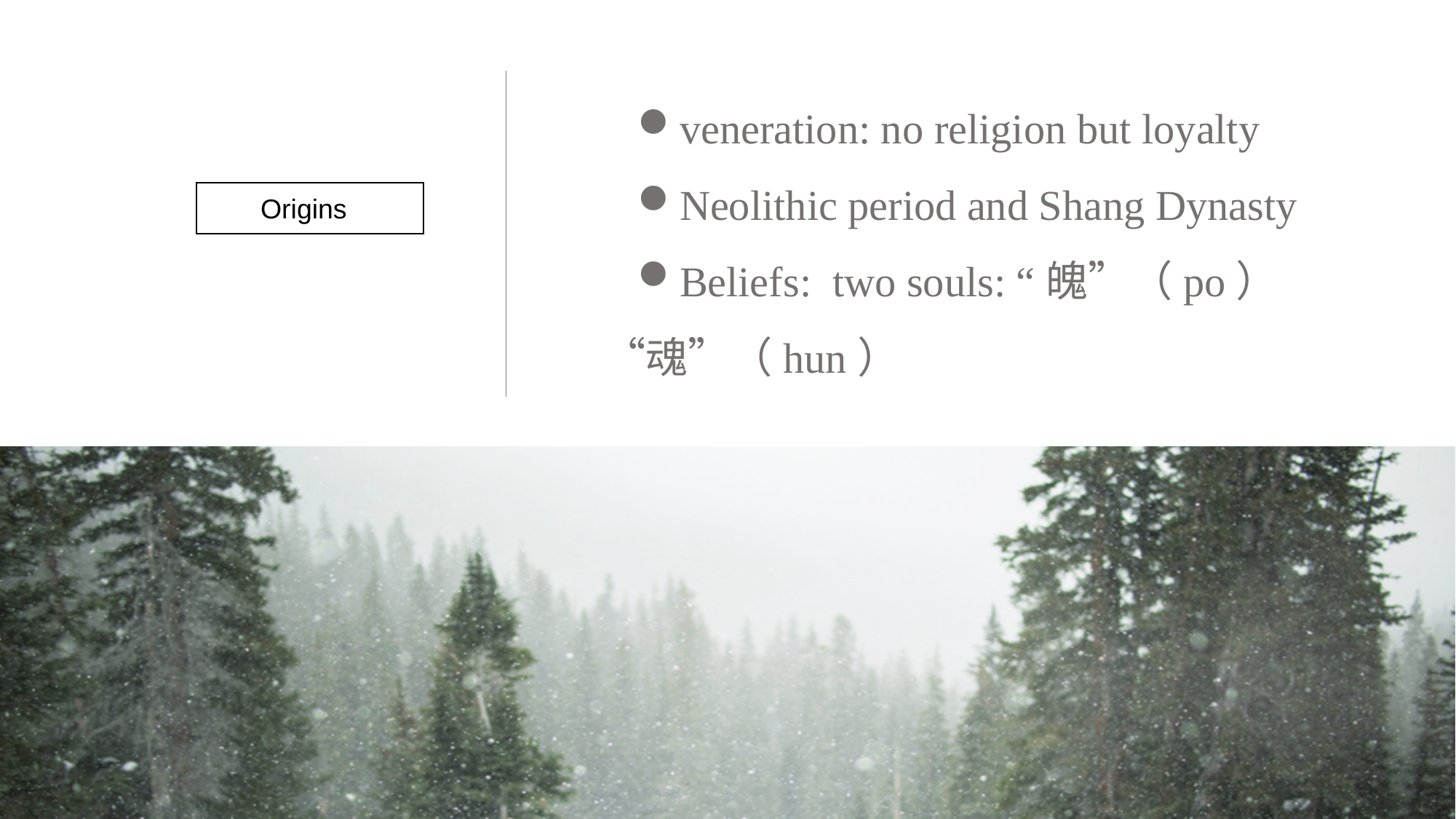

veneration: no religion but loyalty
Neolithic period and Shang Dynasty
Beliefs:  two souls: “魄”（po） “魂”（hun）

Origins